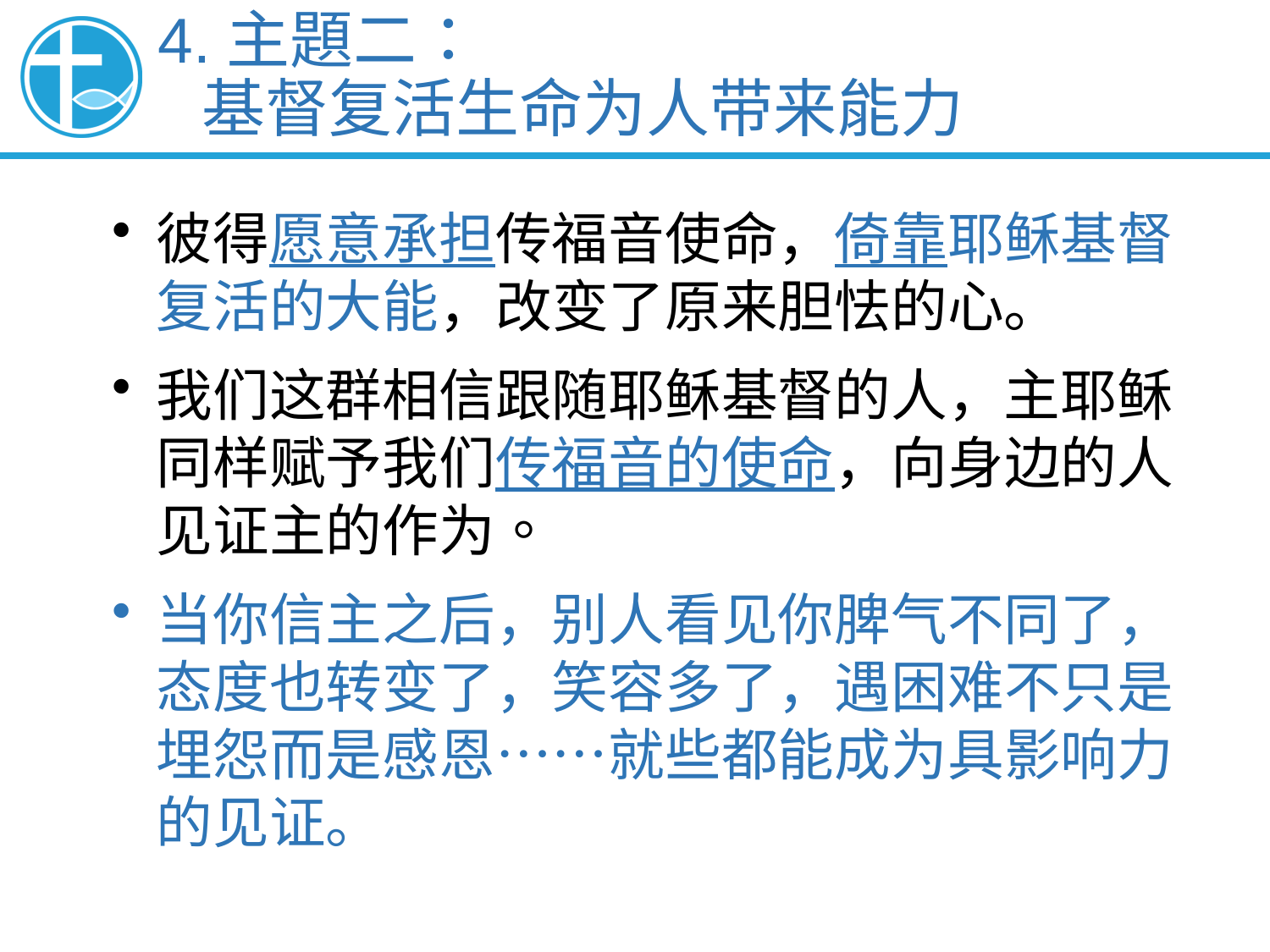

4.主題二：
  基督复活生命为人带来能力
彼得愿意承担传福音使命，倚靠耶稣基督复活的大能，改变了原来胆怯的心。
我们这群相信跟随耶稣基督的人，主耶稣同样赋予我们传福音的使命，向身边的人见证主的作为。
当你信主之后，别人看见你脾气不同了，态度也转变了，笑容多了，遇困难不只是埋怨而是感恩……就些都能成为具影响力的见证。